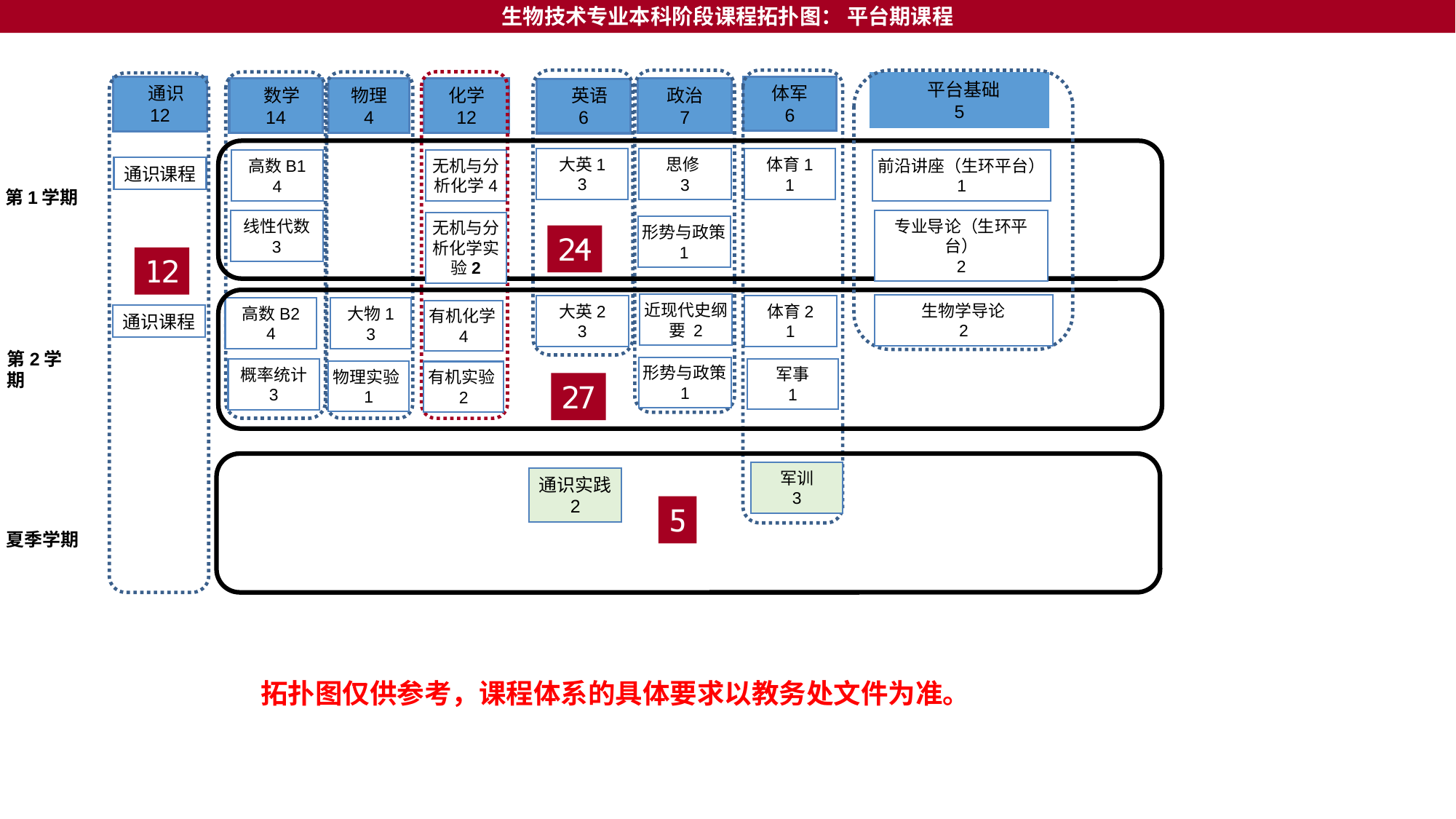

生物技术专业本科阶段课程拓扑图： 平台期课程

 平台基础
5
体军
6
  通识
12
  数学
14
物理
4
化学
12
政治
7
  英语
6

大英1
3
思修
3
体育1
1
无机与分析化学4
前沿讲座（生环平台）
1
高数B1
4
通识课程
第1学期
专业导论（生环平台）
2
线性代数
3
无机与分析化学实验2
形势与政策 1
24
12

近现代史纲要 2
生物学导论
2
体育2
1
大英2
3
高数B2
4
大物1
3
有机化学4
通识课程
第2学期
形势与政策 1
军事
1
概率统计
3
物理实验1
有机实验2
27

军训
3
通识实践
2
5
夏季学期
拓扑图仅供参考，课程体系的具体要求以教务处文件为准。